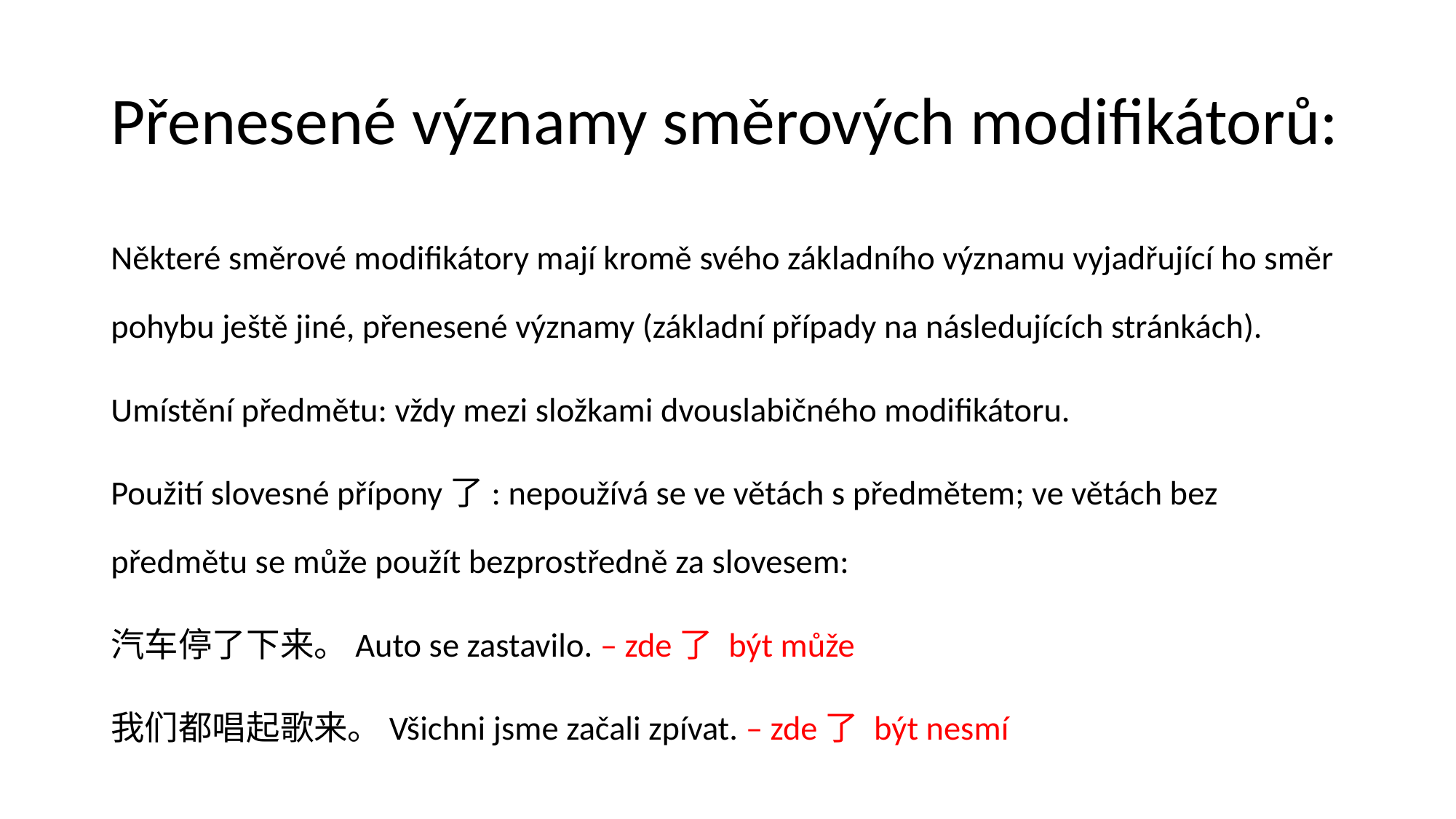

# Přenesené významy směrových modifikátorů:
Některé směrové modifikátory mají kromě svého základního významu vyjadřující ho směr pohybu ještě jiné, přenesené významy (základní případy na následujících stránkách).
Umístění předmětu: vždy mezi složkami dvouslabičného modifikátoru.
Použití slovesné přípony了: nepoužívá se ve větách s předmětem; ve větách bez předmětu se může použít bezprostředně za slovesem:
汽车停了下来。Auto se zastavilo. – zde了 být může
我们都唱起歌来。Všichni jsme začali zpívat. – zde了 být nesmí